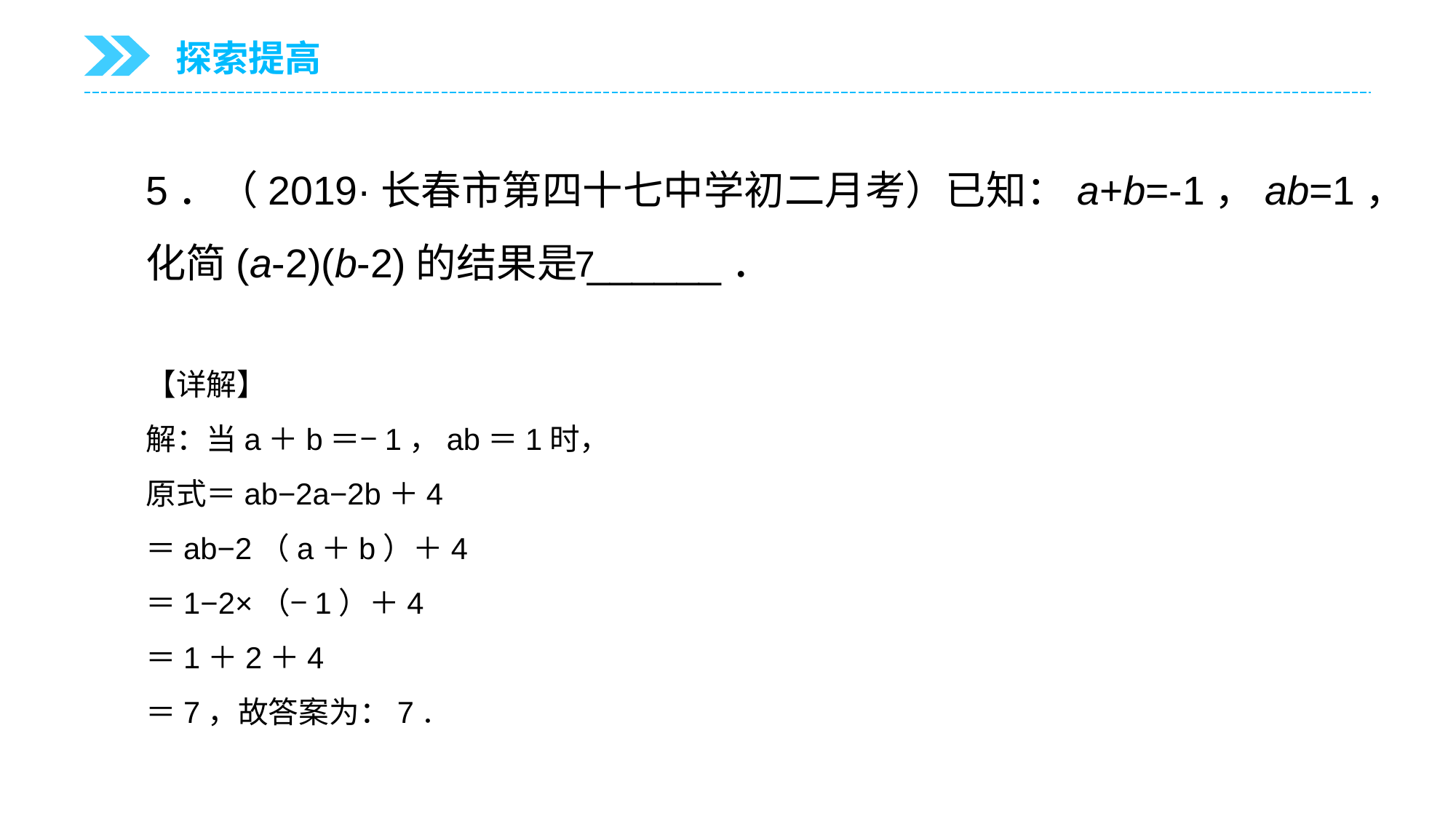

探索提高
5．（2019·长春市第四十七中学初二月考）已知：a+b=-1，ab=1，化简(a-2)(b-2)的结果是______．
7
【详解】
解：当a＋b＝−1，ab＝1时，
原式＝ab−2a−2b＋4
＝ab−2（a＋b）＋4
＝1−2×（−1）＋4
＝1＋2＋4
＝7，故答案为：7．